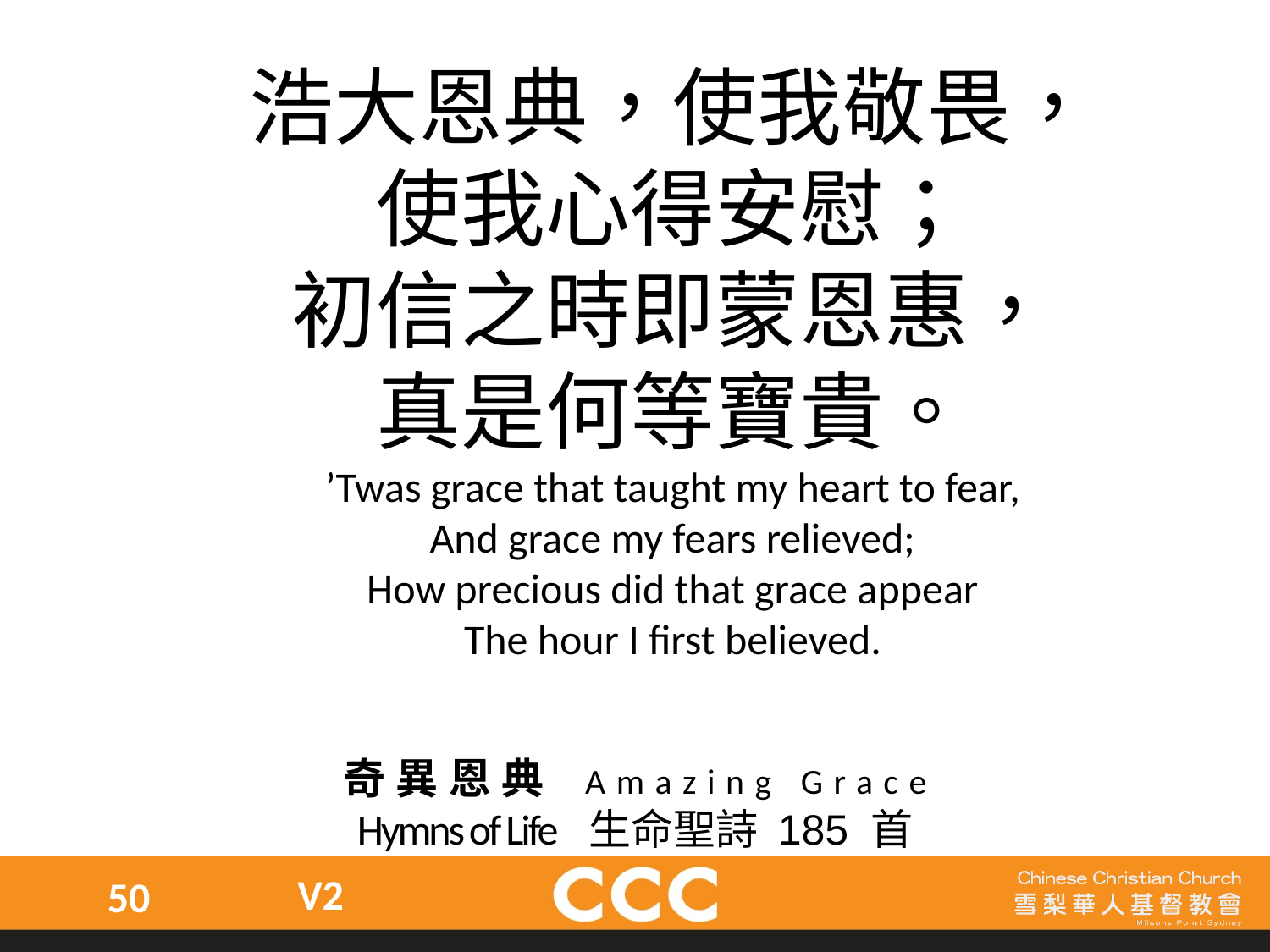

浩大恩典，使我敬畏，
使我心得安慰；
初信之時即蒙恩惠，
真是何等寶貴。
’Twas grace that taught my heart to fear,
And grace my fears relieved;
How precious did that grace appear
The hour I first believed.
奇異恩典 Amazing Grace
Hymns of Life   生命聖詩 185 首
V2
50